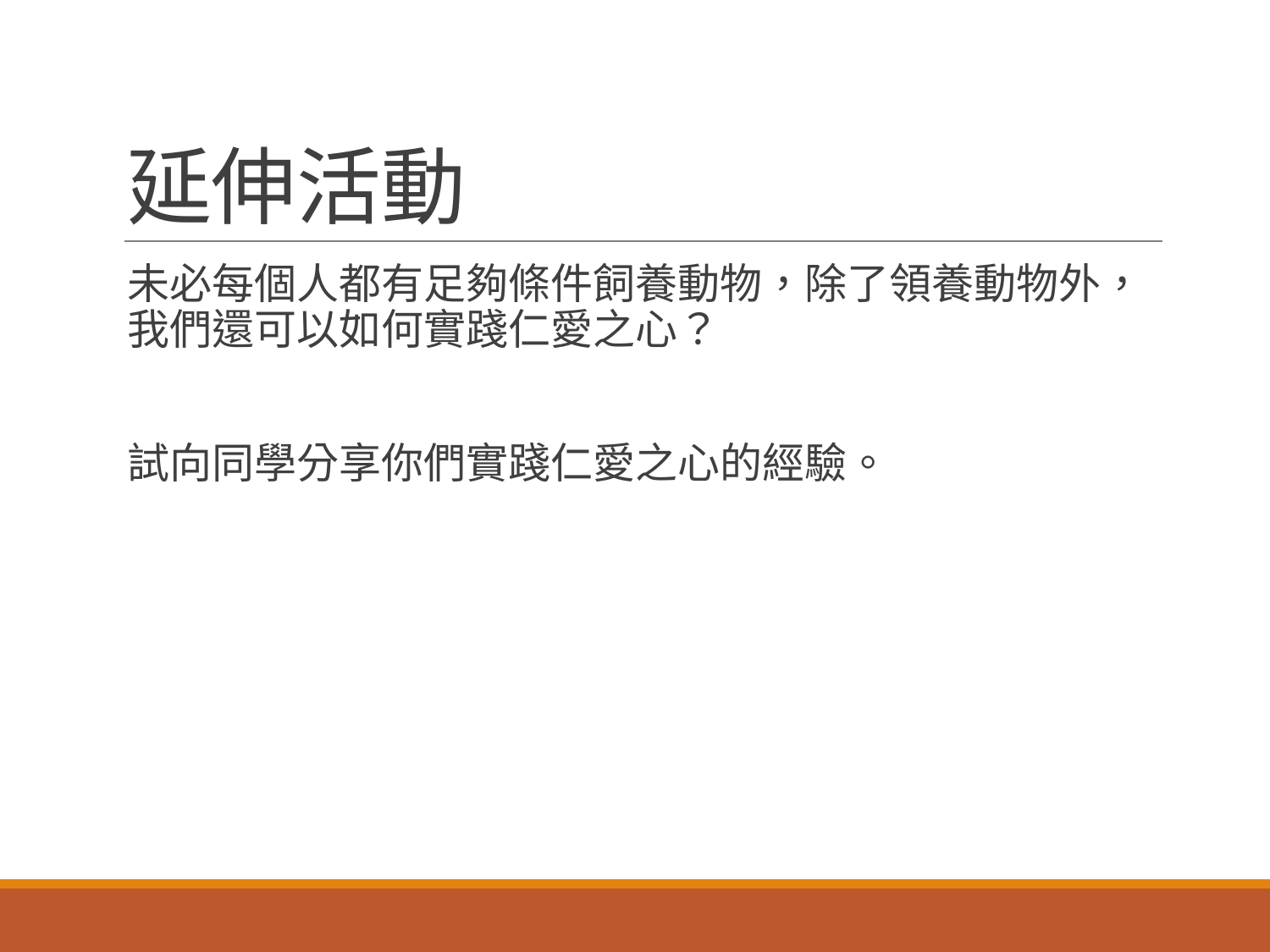

# 延伸活動
未必每個人都有足夠條件飼養動物，除了領養動物外，我們還可以如何實踐仁愛之心？

試向同學分享你們實踐仁愛之心的經驗。